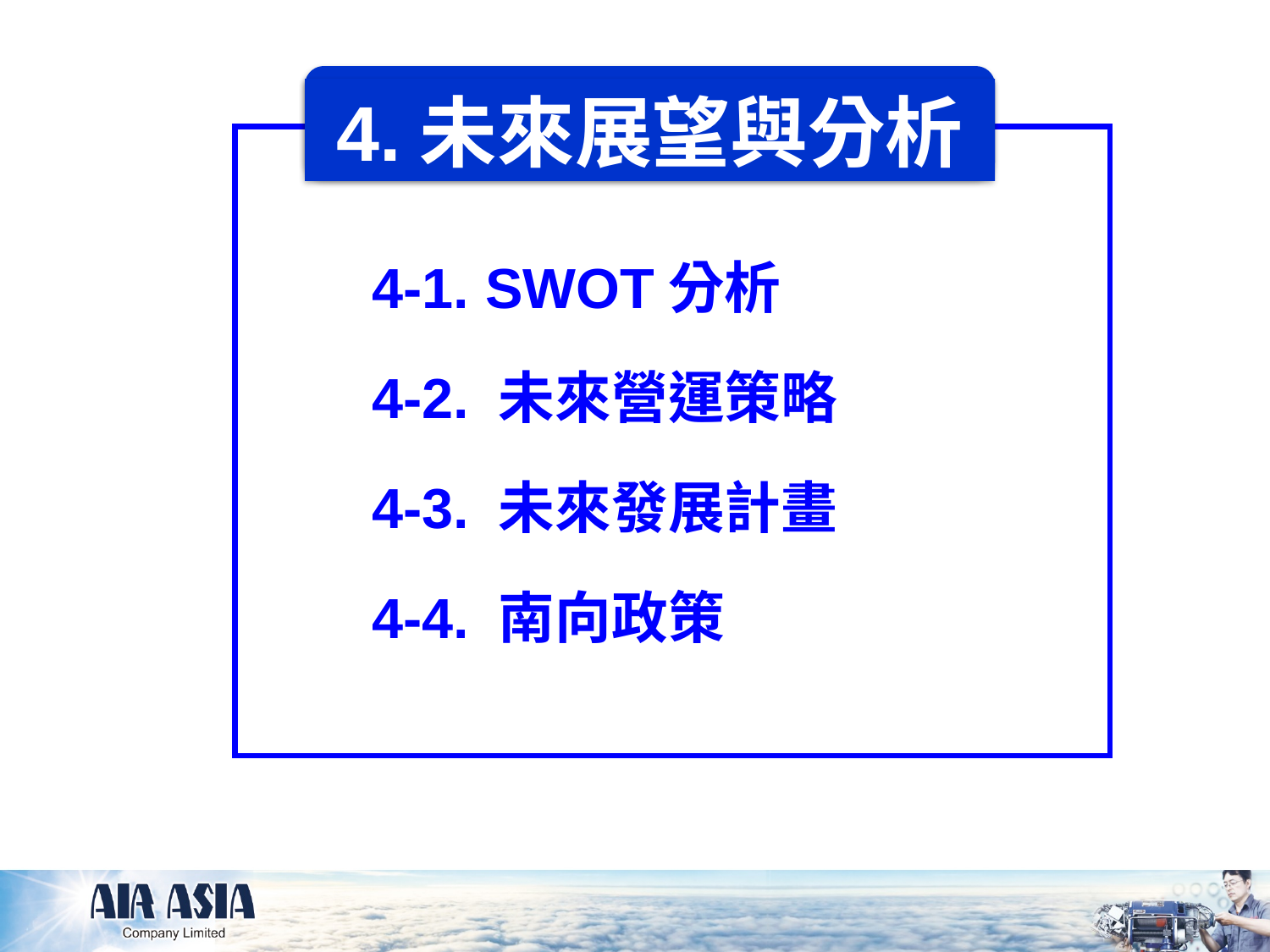

4.未來展望與分析

4-1. SWOT分析
4-2. 未來營運策略
4-3. 未來發展計畫
4-4. 南向政策